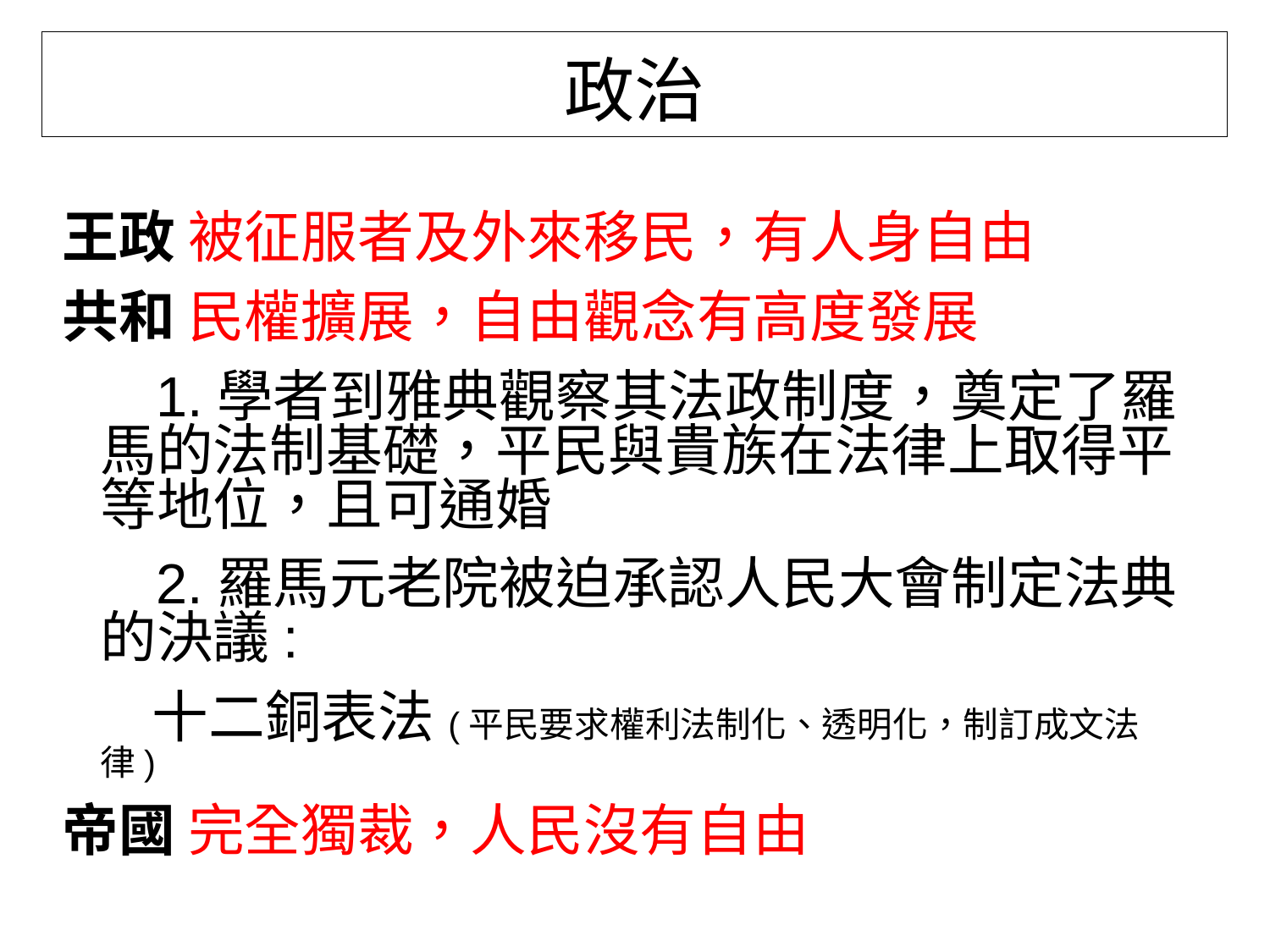

政治
王政 被征服者及外來移民，有人身自由
共和 民權擴展，自由觀念有高度發展
      1.學者到雅典觀察其法政制度，奠定了羅馬的法制基礎，平民與貴族在法律上取得平等地位，且可通婚
      2.羅馬元老院被迫承認人民大會制定法典的決議:
      十二銅表法(平民要求權利法制化、透明化，制訂成文法律)
帝國 完全獨裁，人民沒有自由